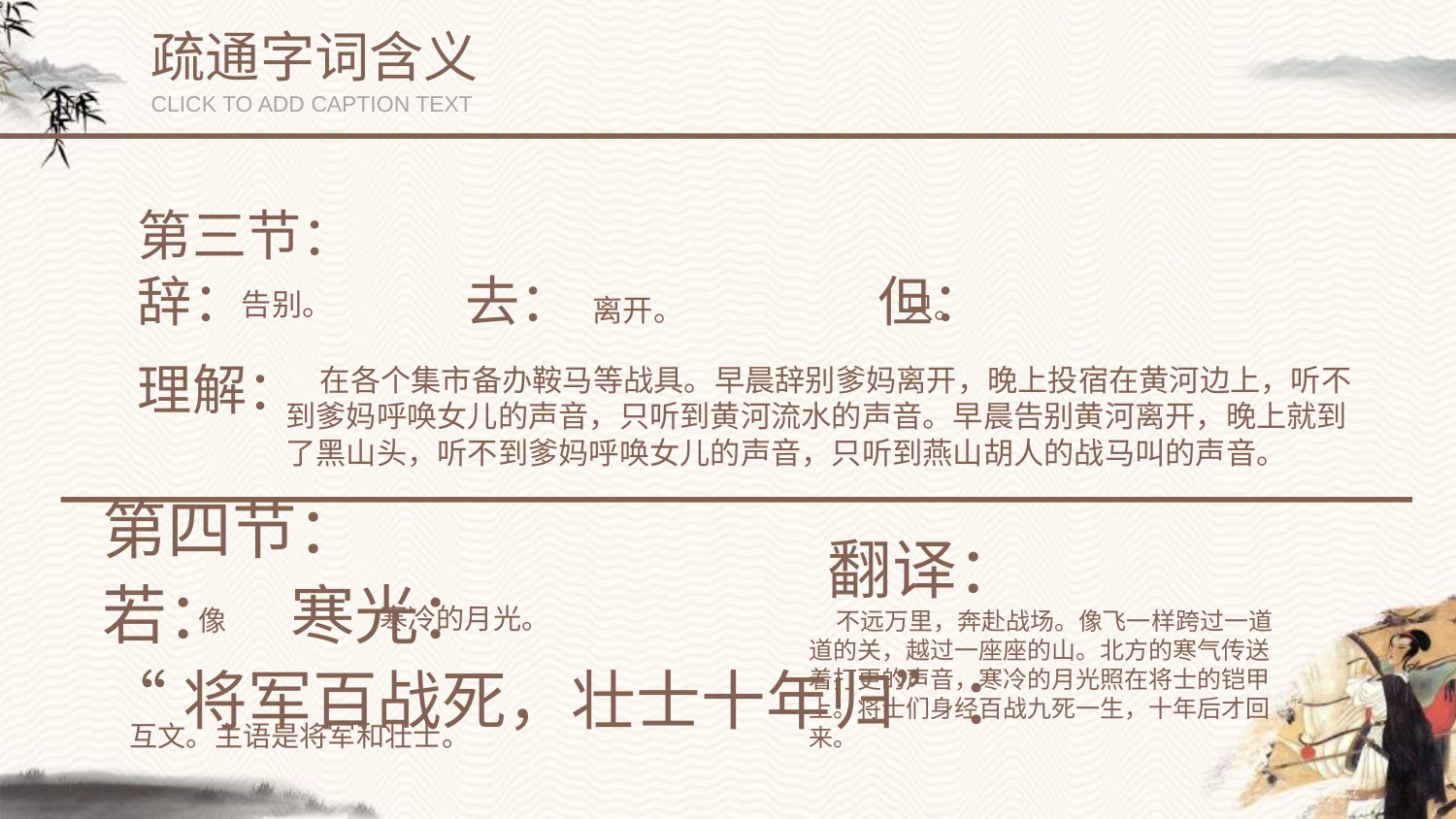

疏通字词含义
CLICK TO ADD CAPTION TEXT

第三节：
辞：		   去：  		 但：
告别。
只。
离开。
理解：
    在各个集市备办鞍马等战具。早晨辞别爹妈离开，晚上投宿在黄河边上，听不到爹妈呼唤女儿的声音，只听到黄河流水的声音。早晨告别黄河离开，晚上就到了黑山头，听不到爹妈呼唤女儿的声音，只听到燕山胡人的战马叫的声音。
第四节：
若：    寒光：
“将军百战死，壮士十年归”：

翻译：
寒冷的月光。
像
    不远万里，奔赴战场。像飞一样跨过一道道的关，越过一座座的山。北方的寒气传送着打更的声音，寒冷的月光照在将士的铠甲上。将士们身经百战九死一生，十年后才回来。
互文。主语是将军和壮士。